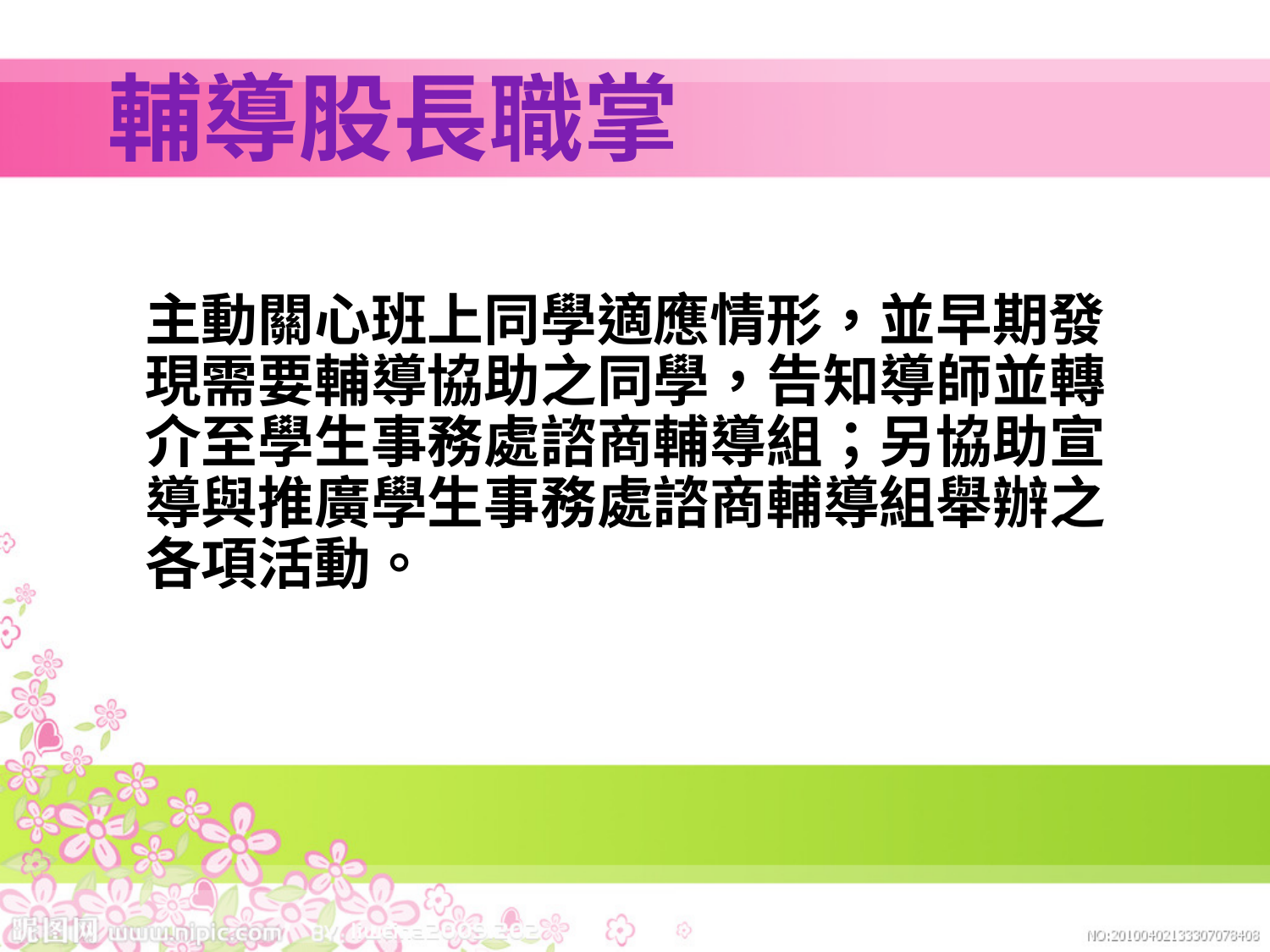

# 輔導股長職掌
主動關心班上同學適應情形，並早期發現需要輔導協助之同學，告知導師並轉介至學生事務處諮商輔導組；另協助宣導與推廣學生事務處諮商輔導組舉辦之各項活動。